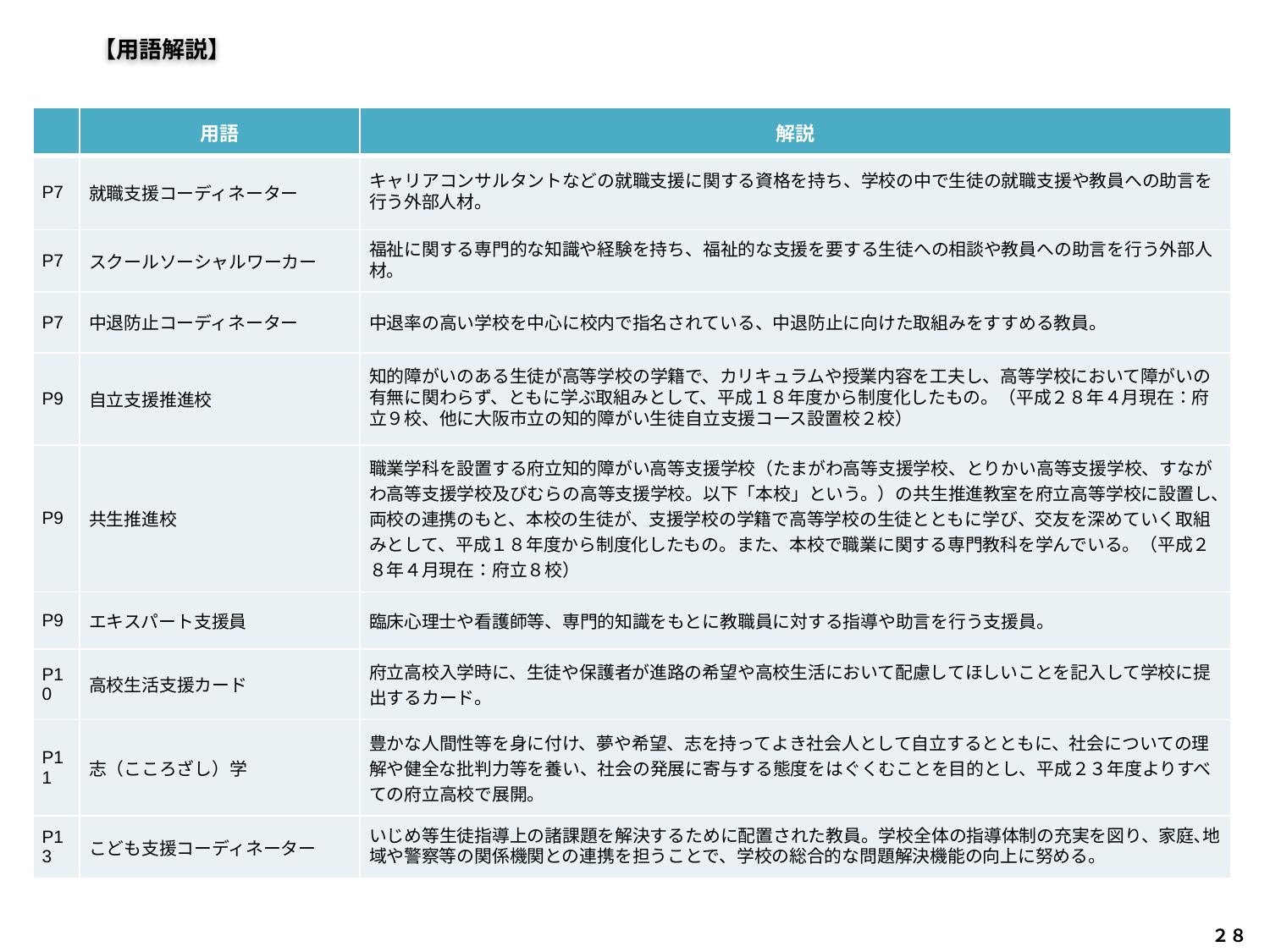

【用語解説】
|  | 用語 | 解説 |
| --- | --- | --- |
| P7 | 就職支援コーディネーター | キャリアコンサルタントなどの就職支援に関する資格を持ち、学校の中で生徒の就職支援や教員への助言を行う外部人材。 |
| P7 | スクールソーシャルワーカー | 福祉に関する専門的な知識や経験を持ち、福祉的な支援を要する生徒への相談や教員への助言を行う外部人材。 |
| P7 | 中退防止コーディネーター | 中退率の高い学校を中心に校内で指名されている、中退防止に向けた取組みをすすめる教員。 |
| P9 | 自立支援推進校 | 知的障がいのある生徒が高等学校の学籍で、カリキュラムや授業内容を工夫し、高等学校において障がいの有無に関わらず、ともに学ぶ取組みとして、平成１８年度から制度化したもの。（平成２８年４月現在：府立９校、他に大阪市立の知的障がい生徒自立支援コース設置校２校） |
| P9 | 共生推進校 | 職業学科を設置する府立知的障がい高等支援学校（たまがわ高等支援学校、とりかい高等支援学校、すながわ高等支援学校及びむらの高等支援学校。以下「本校」という。）の共生推進教室を府立高等学校に設置し、両校の連携のもと、本校の生徒が、支援学校の学籍で高等学校の生徒とともに学び、交友を深めていく取組みとして、平成１８年度から制度化したもの。また、本校で職業に関する専門教科を学んでいる。（平成２８年４月現在：府立８校） |
| P9 | エキスパート支援員 | 臨床心理士や看護師等、専門的知識をもとに教職員に対する指導や助言を行う支援員。 |
| P10 | 高校生活支援カード | 府立高校入学時に、生徒や保護者が進路の希望や高校生活において配慮してほしいことを記入して学校に提出するカード。 |
| P11 | 志（こころざし）学 | 豊かな人間性等を身に付け、夢や希望、志を持ってよき社会人として自立するとともに、社会についての理解や健全な批判力等を養い、社会の発展に寄与する態度をはぐくむことを目的とし、平成２３年度よりすべての府立高校で展開。 |
| P13 | こども支援コーディネーター | いじめ等生徒指導上の諸課題を解決するために配置された教員。学校全体の指導体制の充実を図り、家庭､地域や警察等の関係機関との連携を担うことで、学校の総合的な問題解決機能の向上に努める。 |
２８